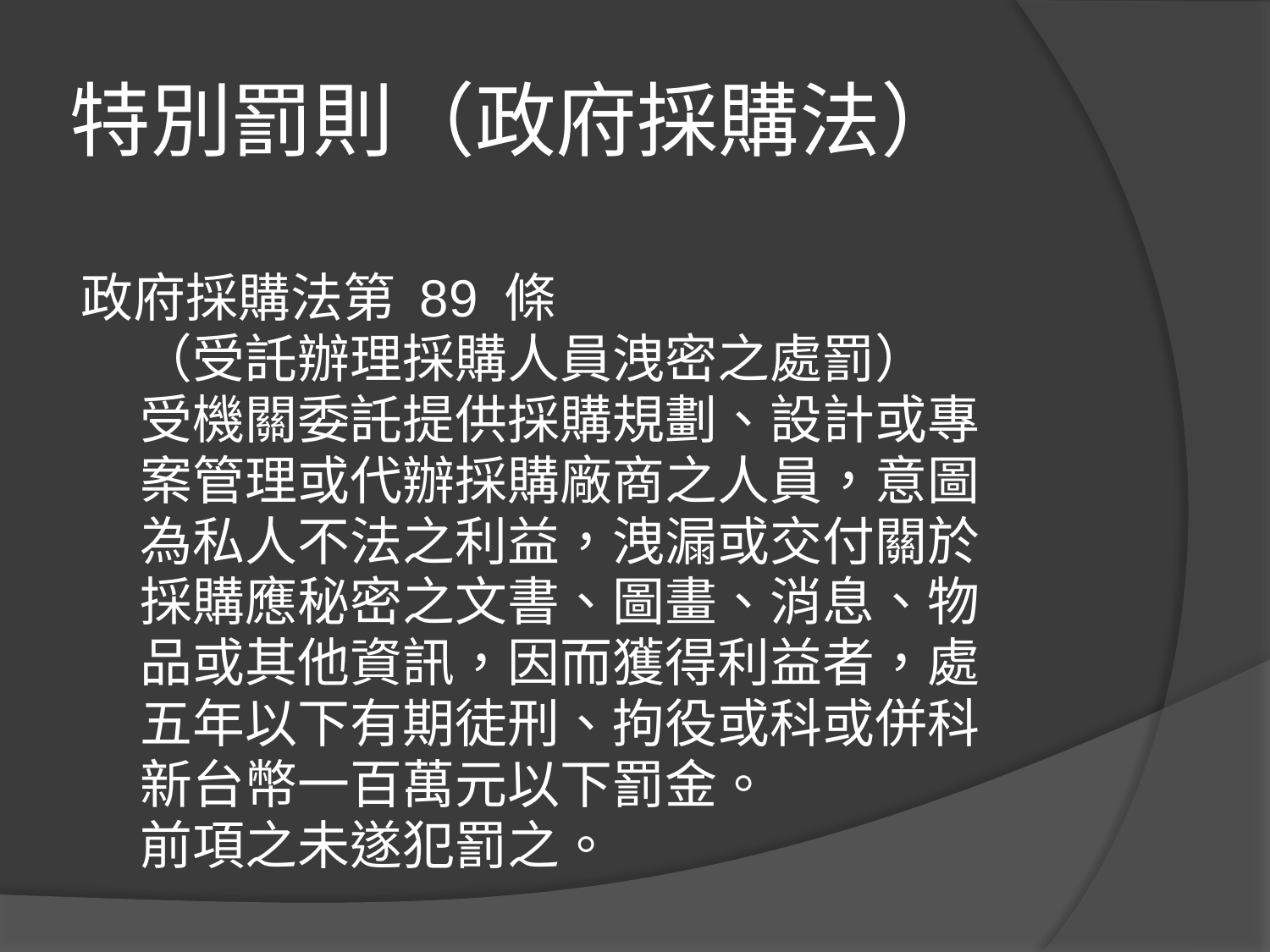

# 特別罰則（政府採購法）

政府採購法第 89 條
    （受託辦理採購人員洩密之處罰）
    受機關委託提供採購規劃、設計或專
    案管理或代辦採購廠商之人員，意圖
    為私人不法之利益，洩漏或交付關於
    採購應秘密之文書、圖畫、消息、物
    品或其他資訊，因而獲得利益者，處
    五年以下有期徒刑、拘役或科或併科
    新台幣一百萬元以下罰金。
    前項之未遂犯罰之。